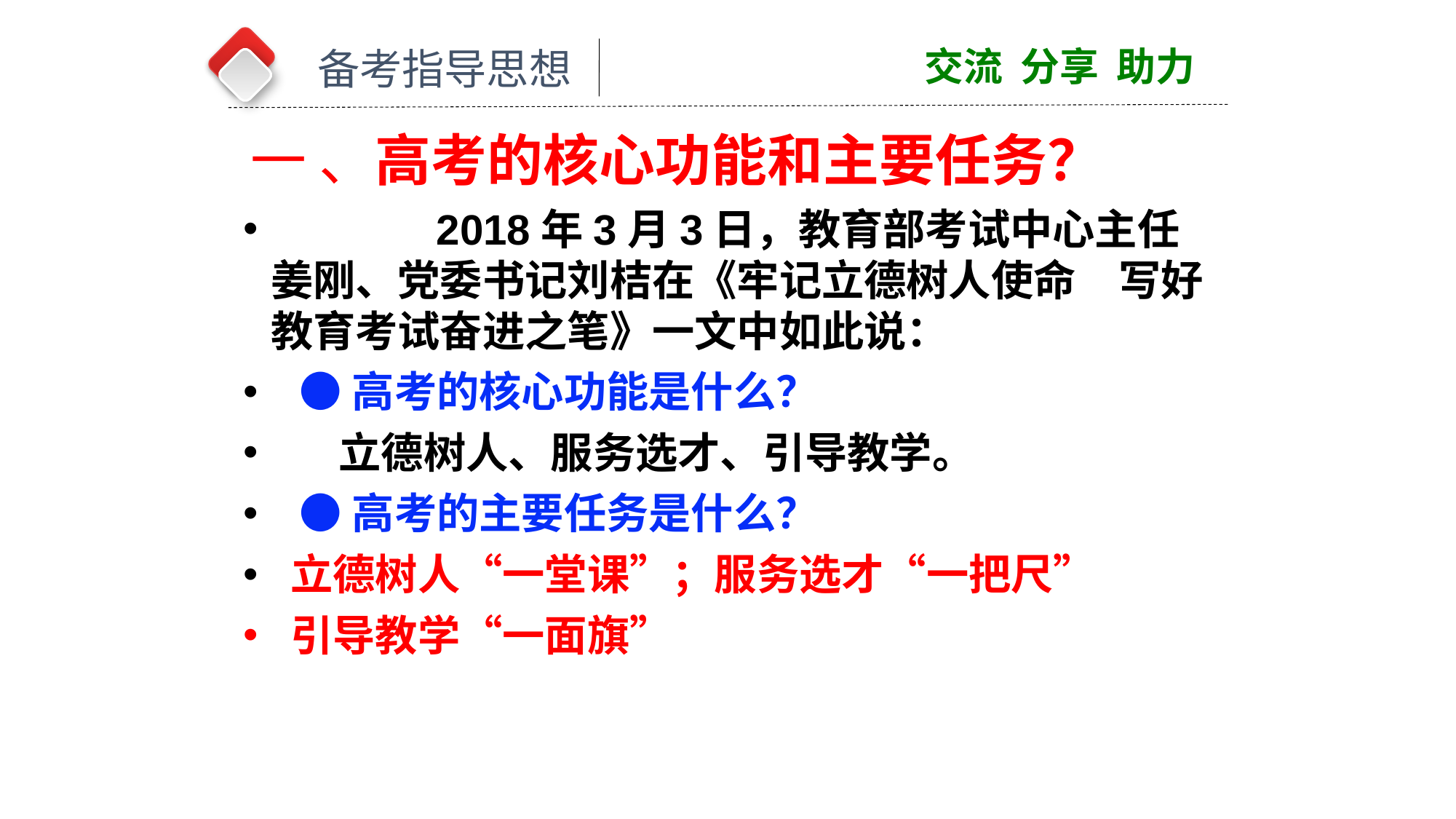

交流  分享  助力
备考指导思想

一 、高考的核心功能和主要任务？
              2018年3月3日，教育部考试中心主任姜刚、党委书记刘桔在《牢记立德树人使命　写好教育考试奋进之笔》一文中如此说：
   ●高考的核心功能是什么？
      立德树人、服务选才、引导教学。
   ●高考的主要任务是什么？
 立德树人“一堂课”；服务选才“一把尺”
 引导教学“一面旗”